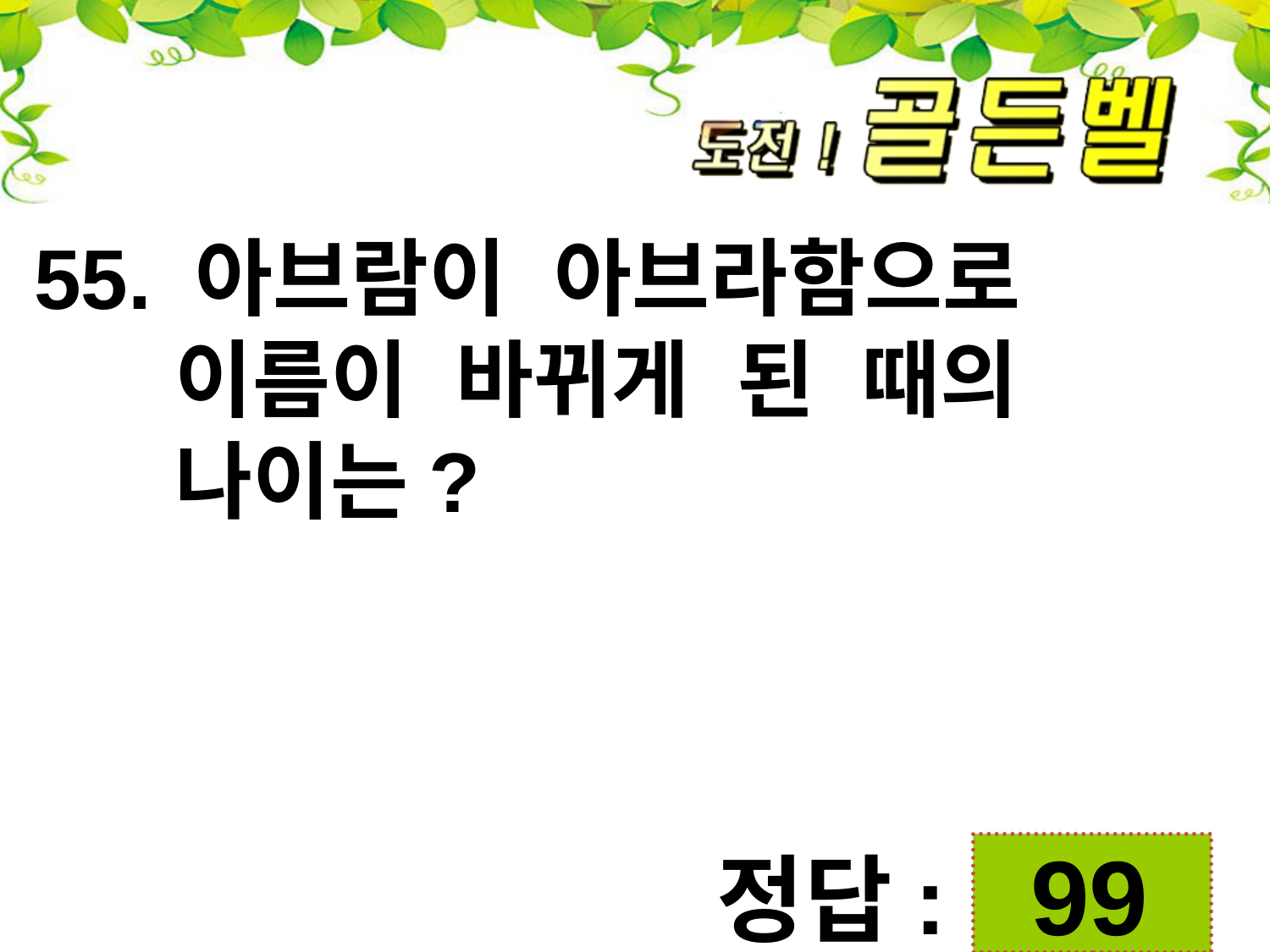

55. 아브람이  아브라함으로
      이름이  바뀌게  된  때의
      나이는?
첨성대
정답:
 99